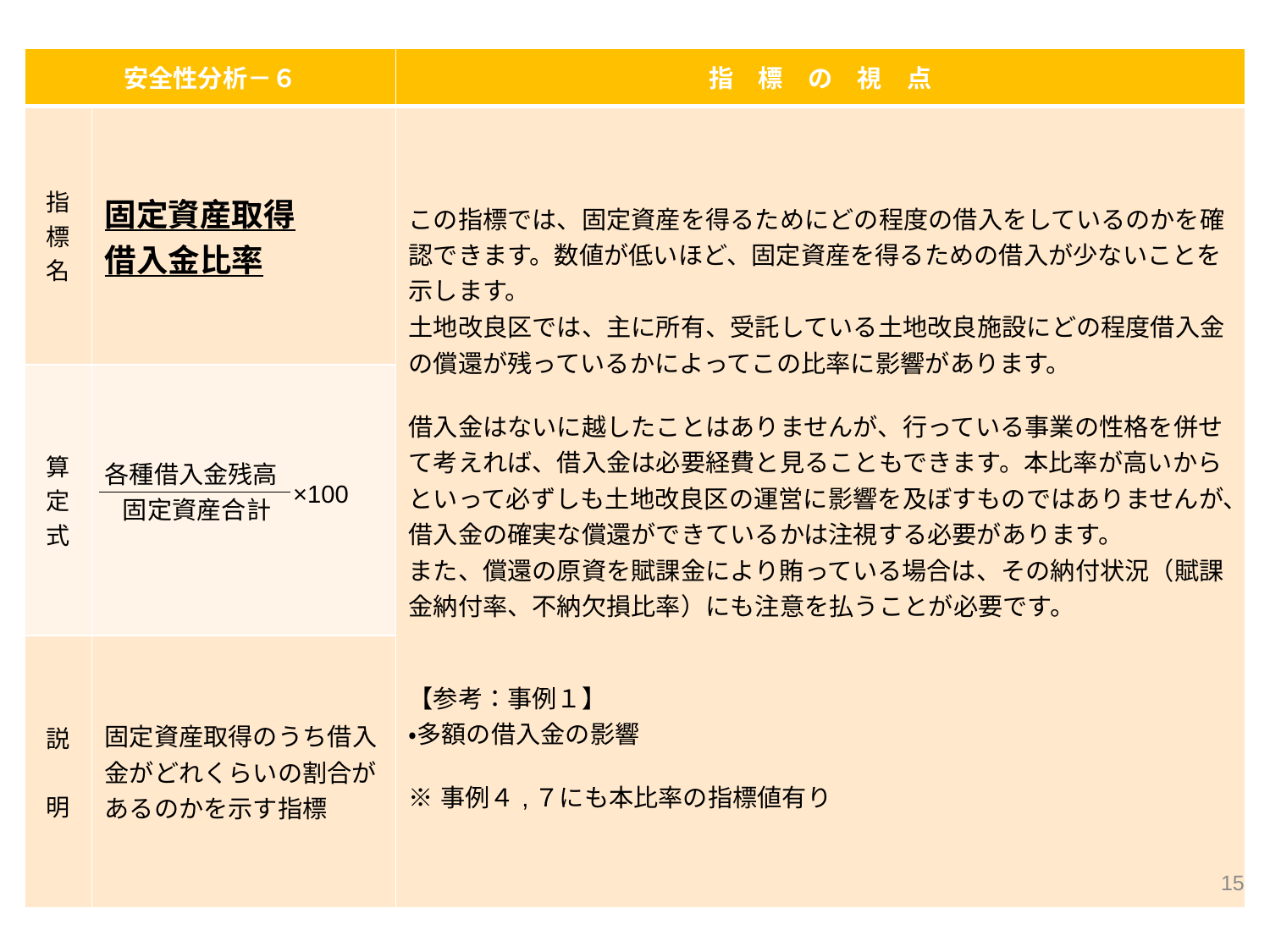

| 安全性分析－６ |  | 指　標　の　視　点 |
| --- | --- | --- |
| 指標名 | 固定資産取得 借入金比率 | この指標では、固定資産を得るためにどの程度の借入をしているのかを確認できます。数値が低いほど、固定資産を得るための借入が少ないことを示します。 土地改良区では、主に所有、受託している土地改良施設にどの程度借入金の償還が残っているかによってこの比率に影響があります。 借入金はないに越したことはありませんが、行っている事業の性格を併せて考えれば、借入金は必要経費と見ることもできます。本比率が高いからといって必ずしも土地改良区の運営に影響を及ぼすものではありませんが、借入金の確実な償還ができているかは注視する必要があります。 また、償還の原資を賦課金により賄っている場合は、その納付状況（賦課金納付率、不納欠損比率）にも注意を払うことが必要です。 【参考：事例１】 ・多額の借入金の影響 ※事例４,７にも本比率の指標値有り |
| 算定式 | 各種借入金残高 ×100 固定資産合計 |  |
| 説　明 | 固定資産取得のうち借入金がどれくらいの割合があるのかを示す指標 |  |
15